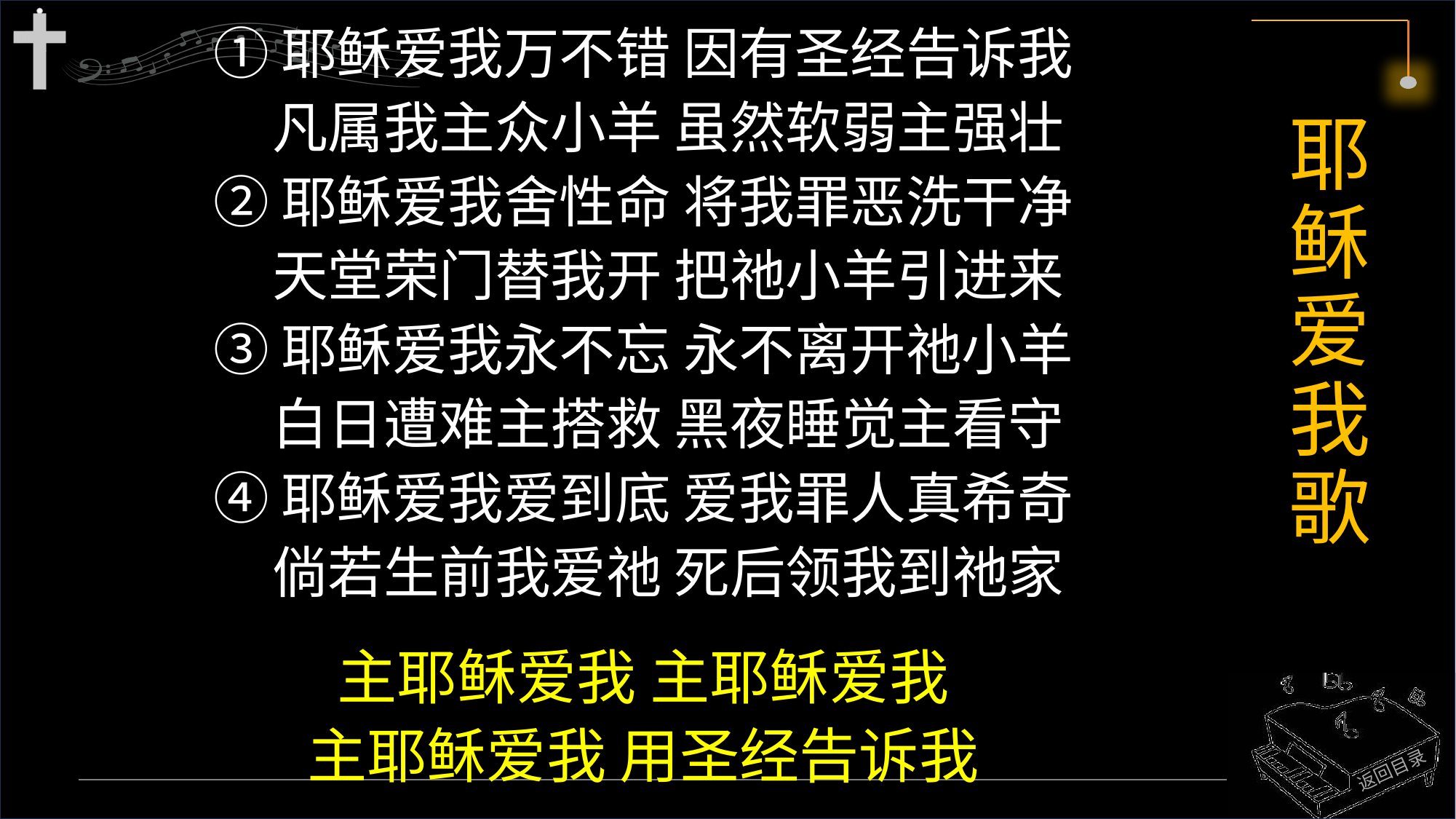

①耶稣爱我万不错 因有圣经告诉我
   凡属我主众小羊 虽然软弱主强壮
②耶稣爱我舍性命 将我罪恶洗干净
   天堂荣门替我开 把祂小羊引进来
③耶稣爱我永不忘 永不离开祂小羊
   白日遭难主搭救 黑夜睡觉主看守
④耶稣爱我爱到底 爱我罪人真希奇
   倘若生前我爱祂 死后领我到祂家

主耶稣爱我 主耶稣爱我
主耶稣爱我 用圣经告诉我

# 耶稣爱我歌